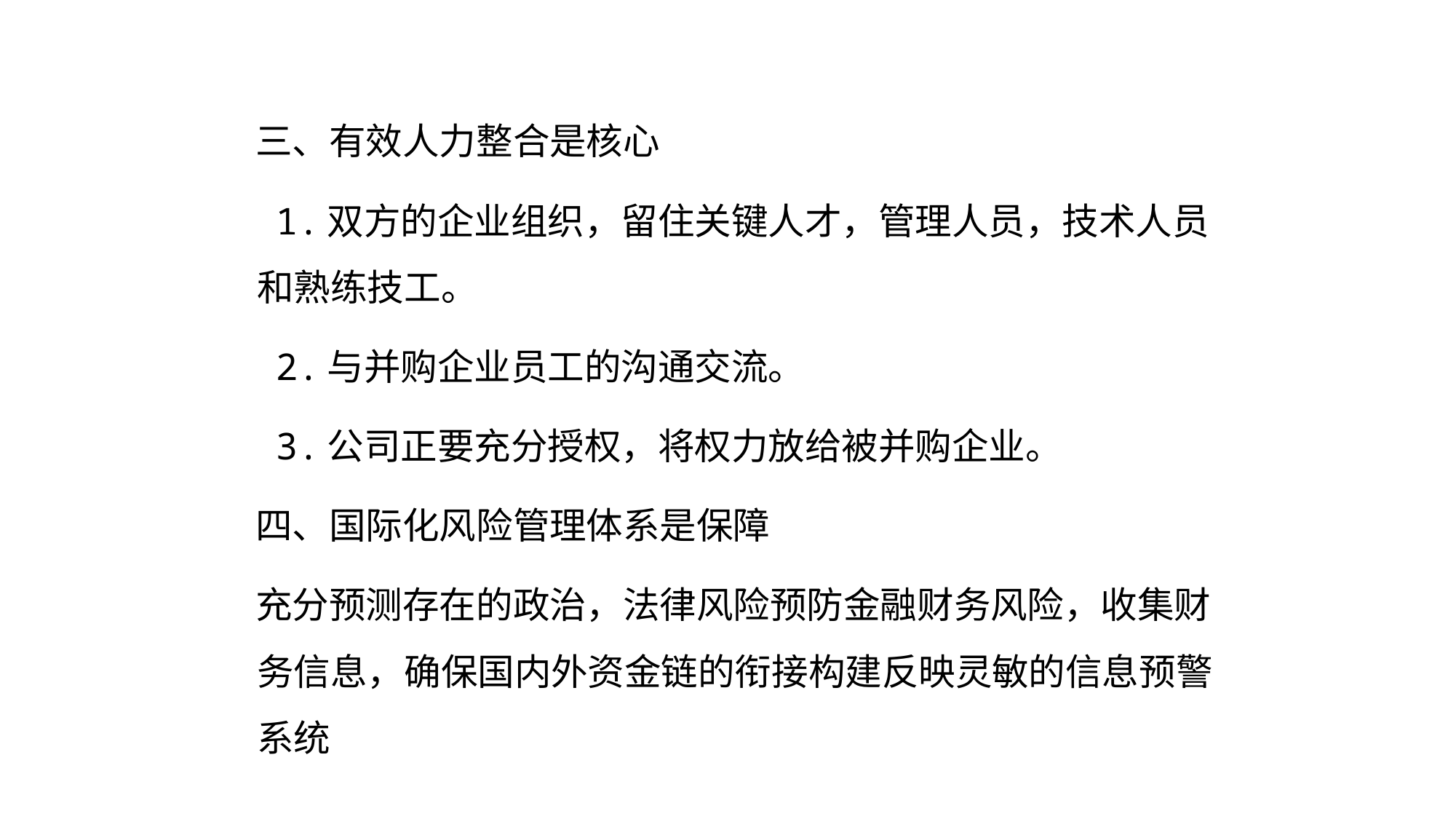

三、有效人力整合是核心
  1.双方的企业组织，留住关键人才，管理人员，技术人员和熟练技工。
  2.与并购企业员工的沟通交流。
  3.公司正要充分授权，将权力放给被并购企业。
  四、国际化风险管理体系是保障
  充分预测存在的政治，法律风险预防金融财务风险，收集财务信息，确保国内外资金链的衔接构建反映灵敏的信息预警系统